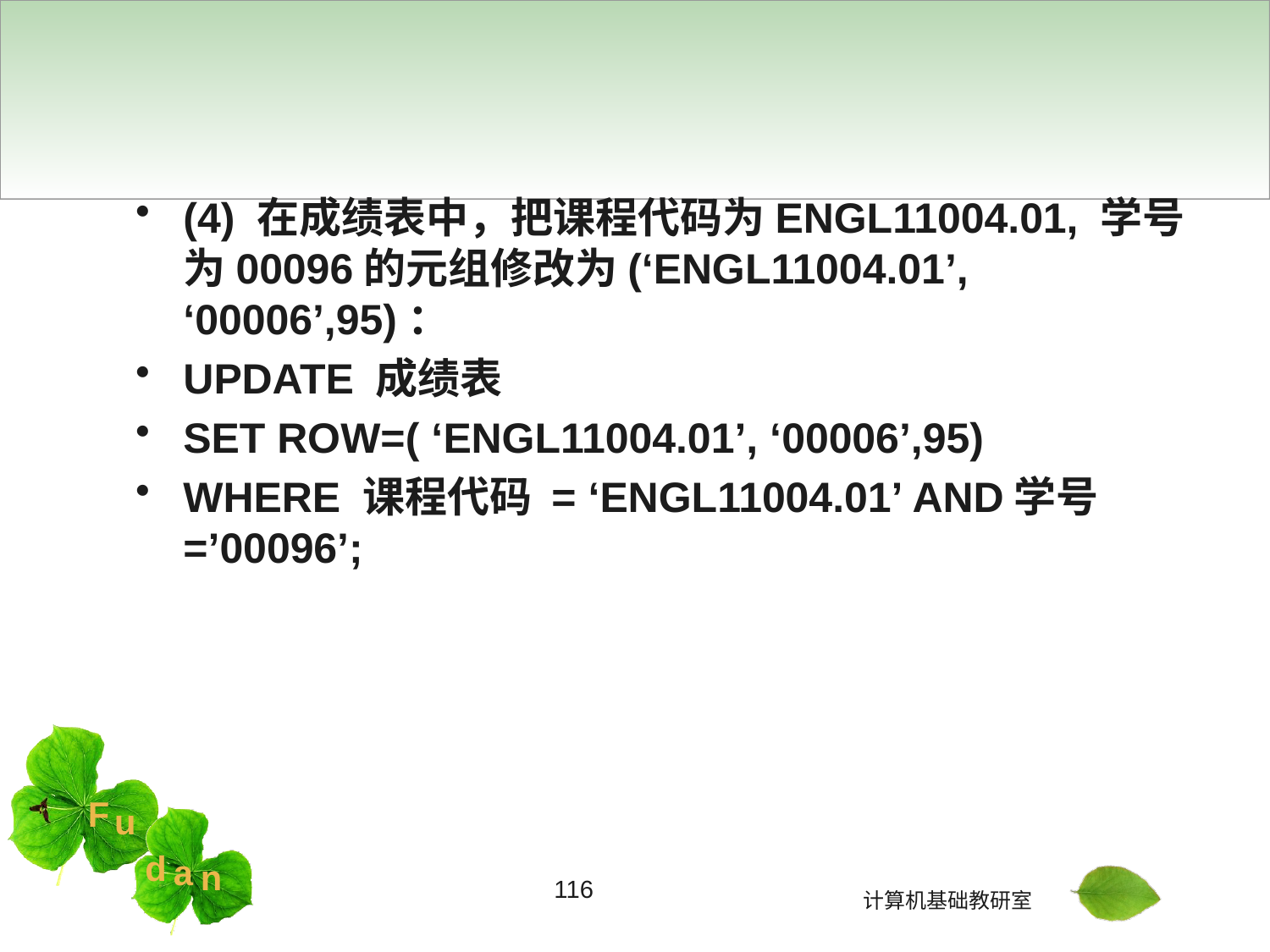

#
(4) 在成绩表中，把课程代码为ENGL11004.01, 学号为00096的元组修改为(‘ENGL11004.01’, ‘00006’,95)：
UPDATE 成绩表
SET ROW=( ‘ENGL11004.01’, ‘00006’,95)
WHERE 课程代码 = ‘ENGL11004.01’ AND学号=’00096’;

116